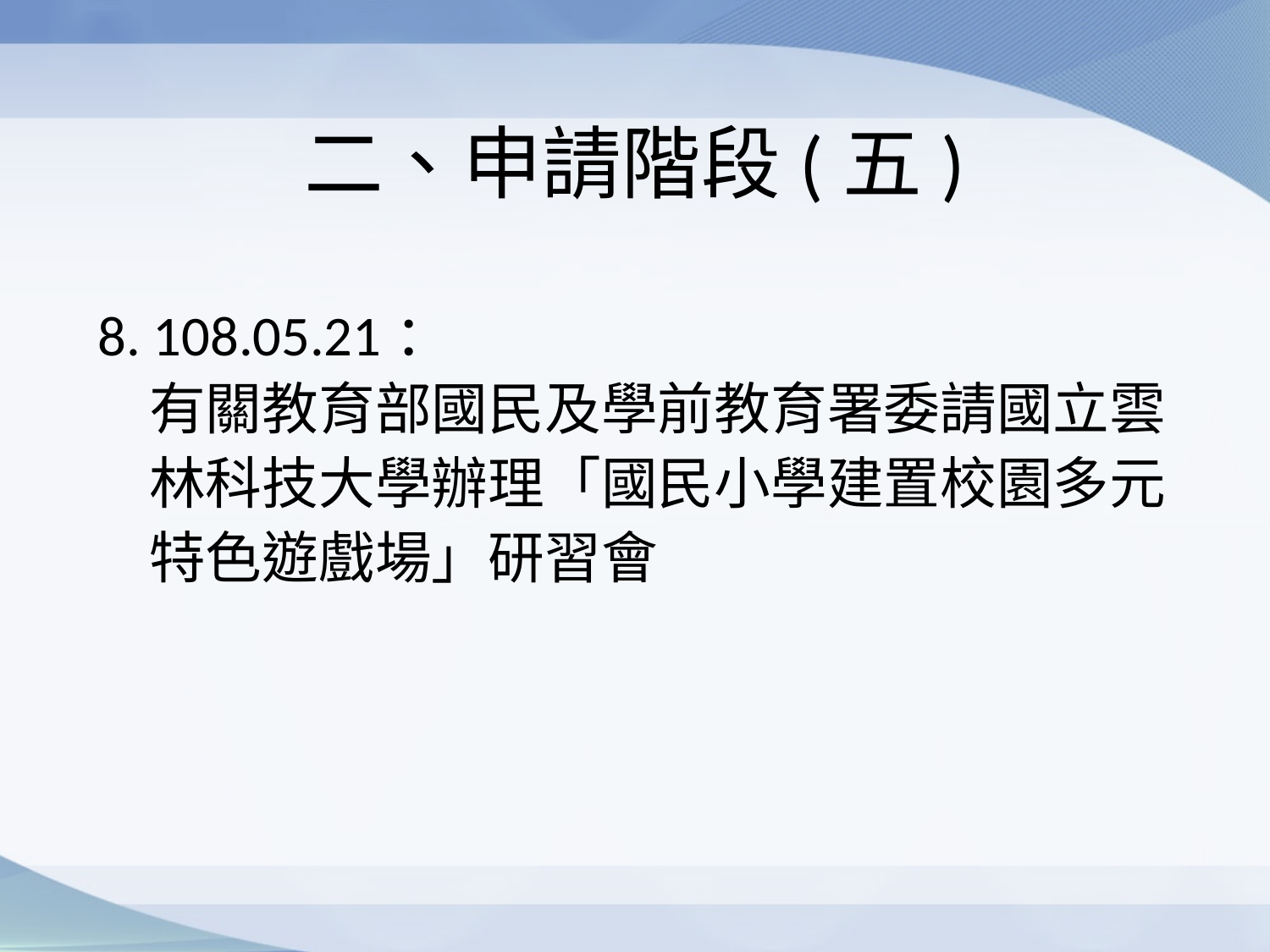

# 二、申請階段(五)
8. 108.05.21：
   有關教育部國民及學前教育署委請國立雲
   林科技大學辦理「國民小學建置校園多元
   特色遊戲場」研習會